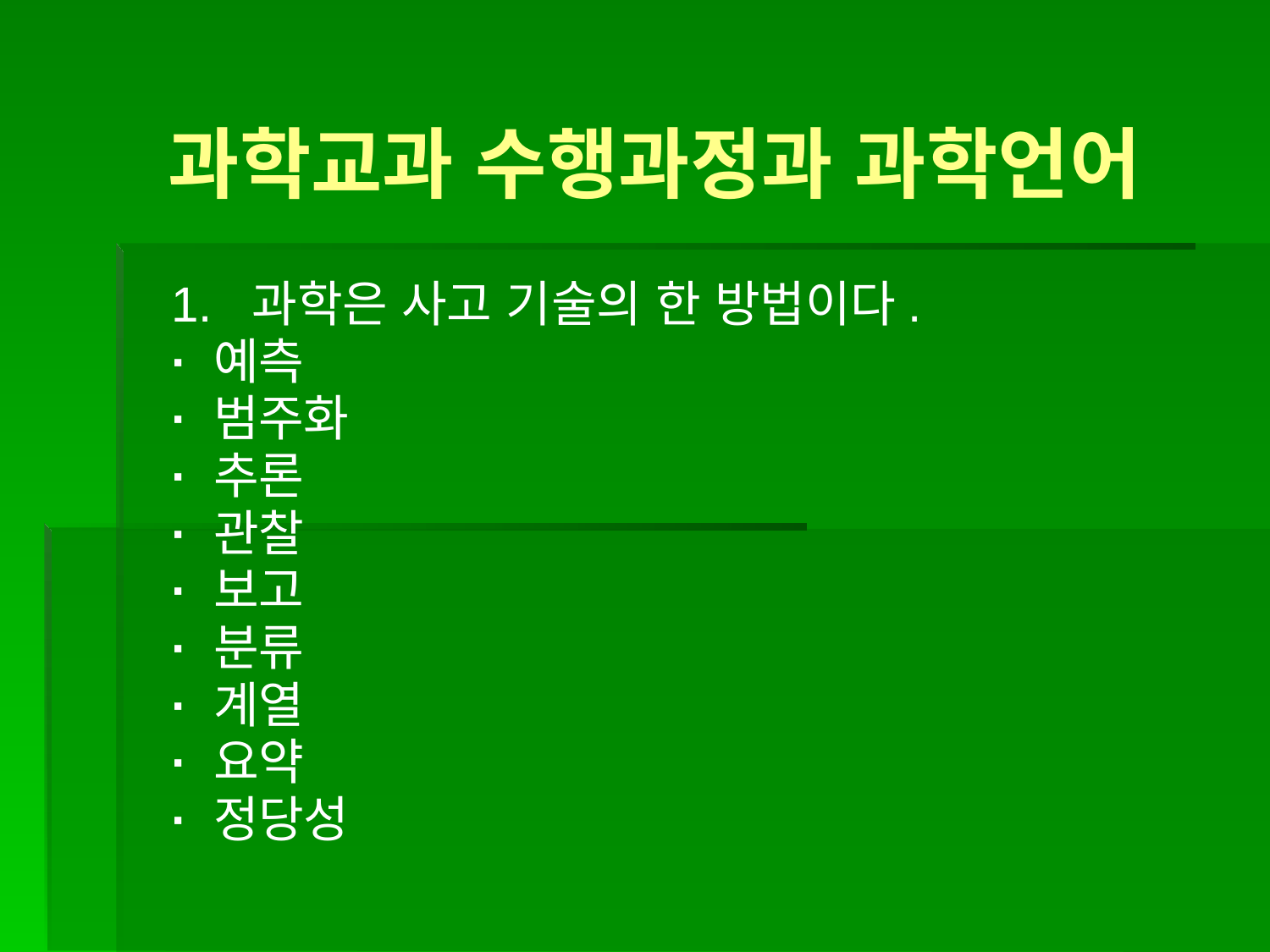

과학교과 수행과정과 과학언어
1.  과학은 사고 기술의 한 방법이다.
· 예측
· 범주화
· 추론
· 관찰
· 보고
· 분류
· 계열
· 요약
· 정당성